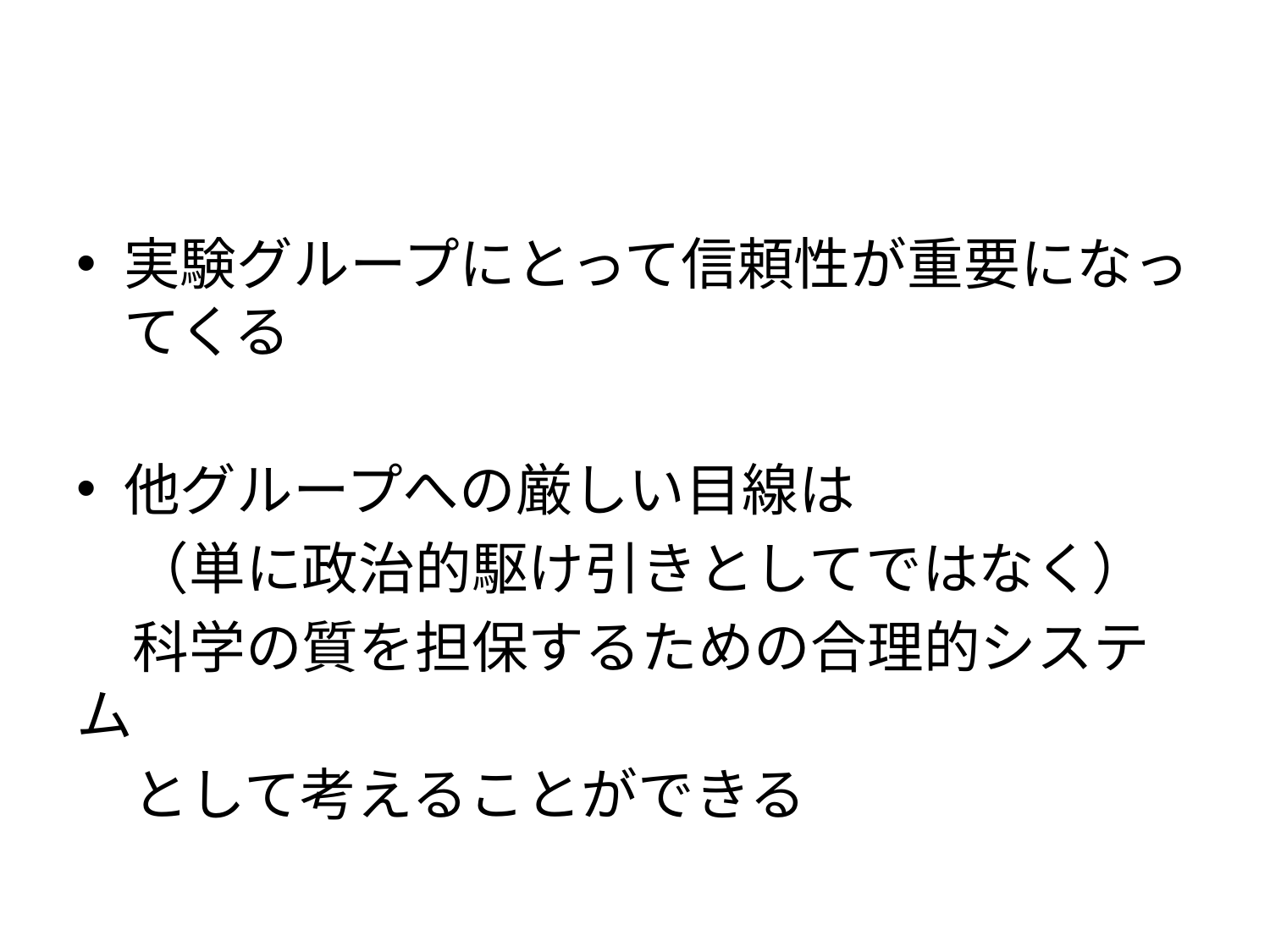

#
実験グループにとって信頼性が重要になってくる

他グループへの厳しい目線は
　（単に政治的駆け引きとしてではなく）
　科学の質を担保するための合理的システム
　として考えることができる